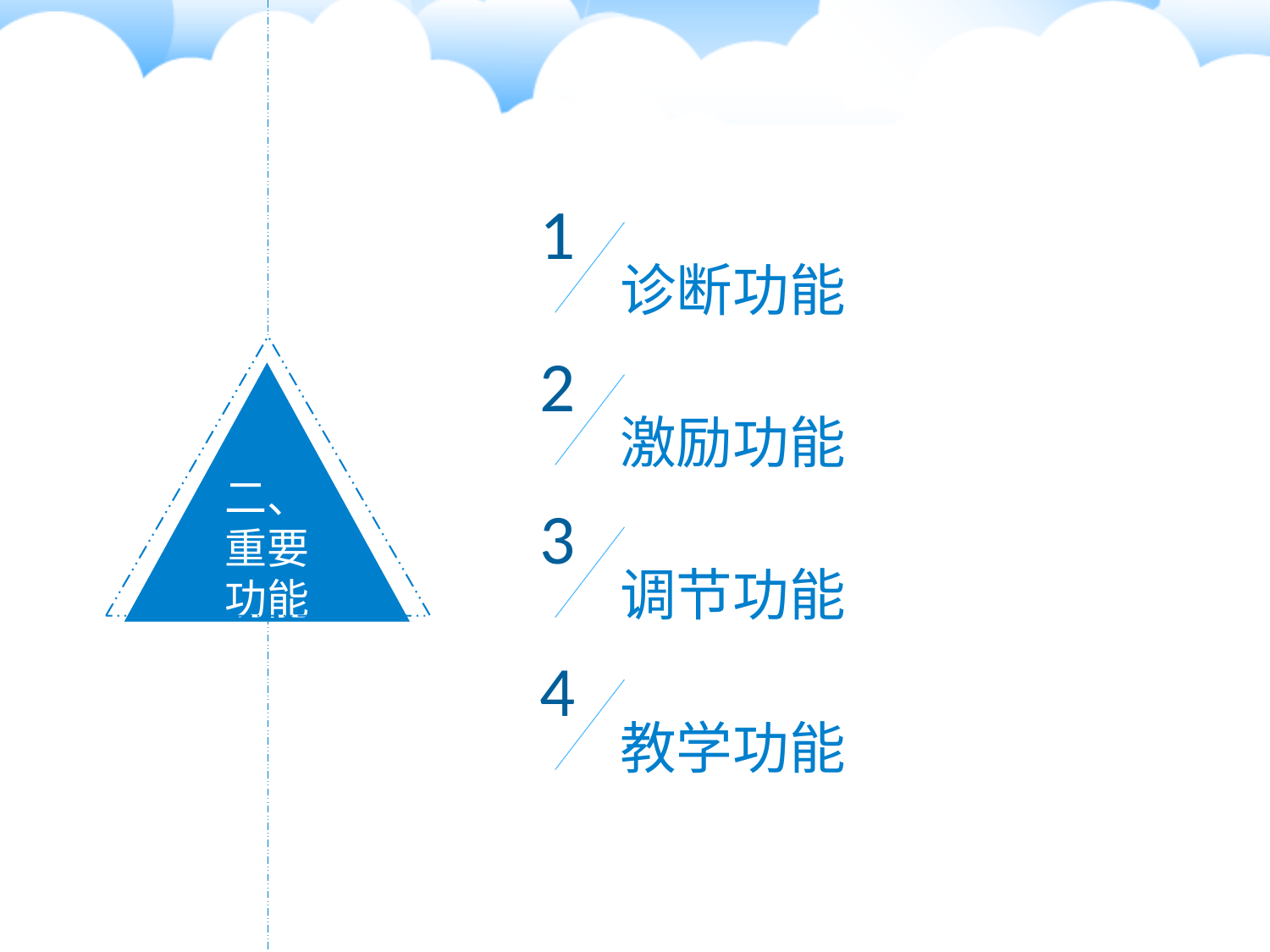

1
诊断功能
2
激励功能

二、
重要
功能
3
调节功能
4
教学功能